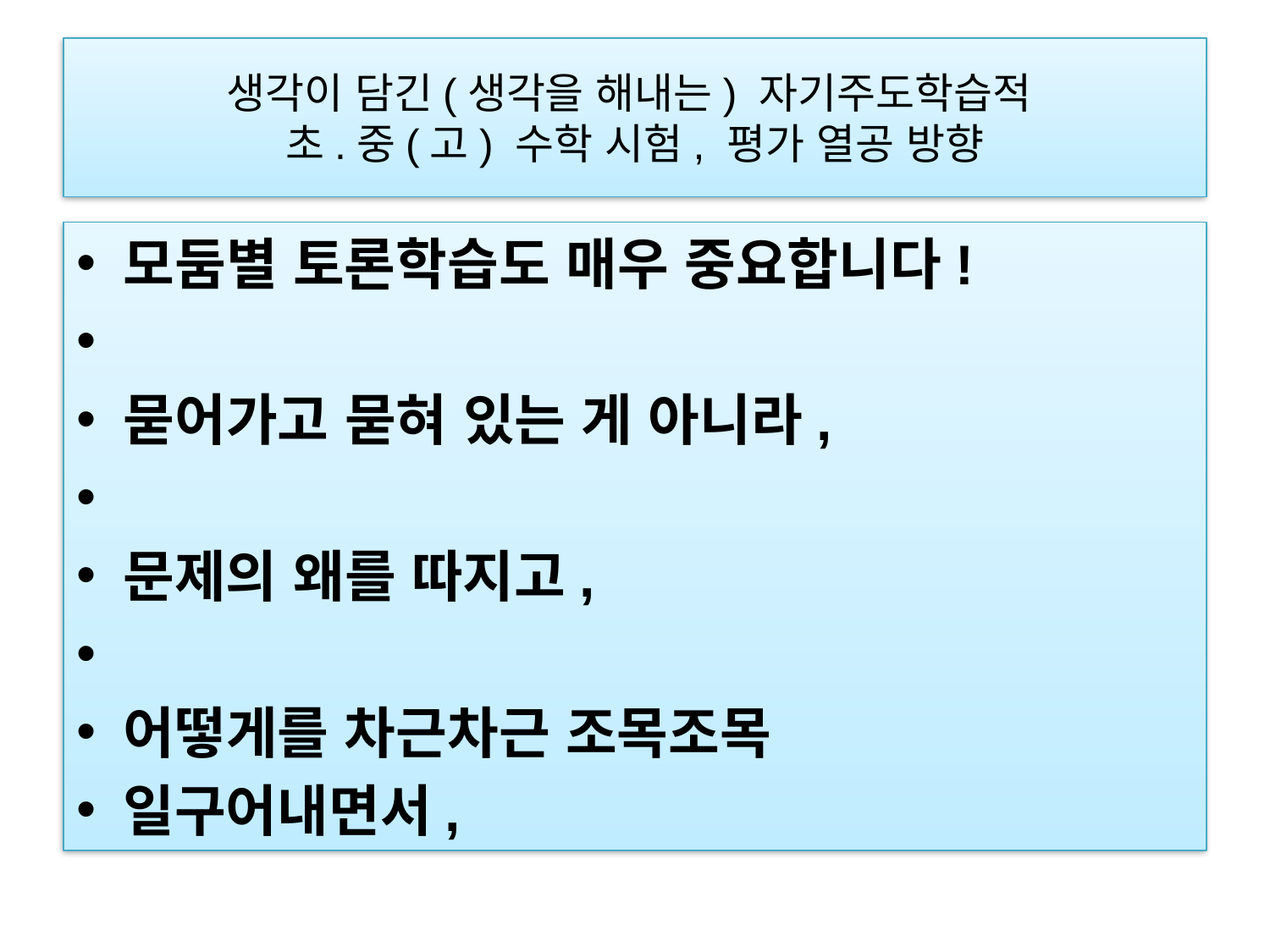

# 생각이 담긴(생각을 해내는) 자기주도학습적 초.중(고) 수학 시험, 평가 열공 방향
모둠별 토론학습도 매우 중요합니다!

묻어가고 묻혀 있는 게 아니라,

문제의 왜를 따지고,

어떻게를 차근차근 조목조목
일구어내면서,